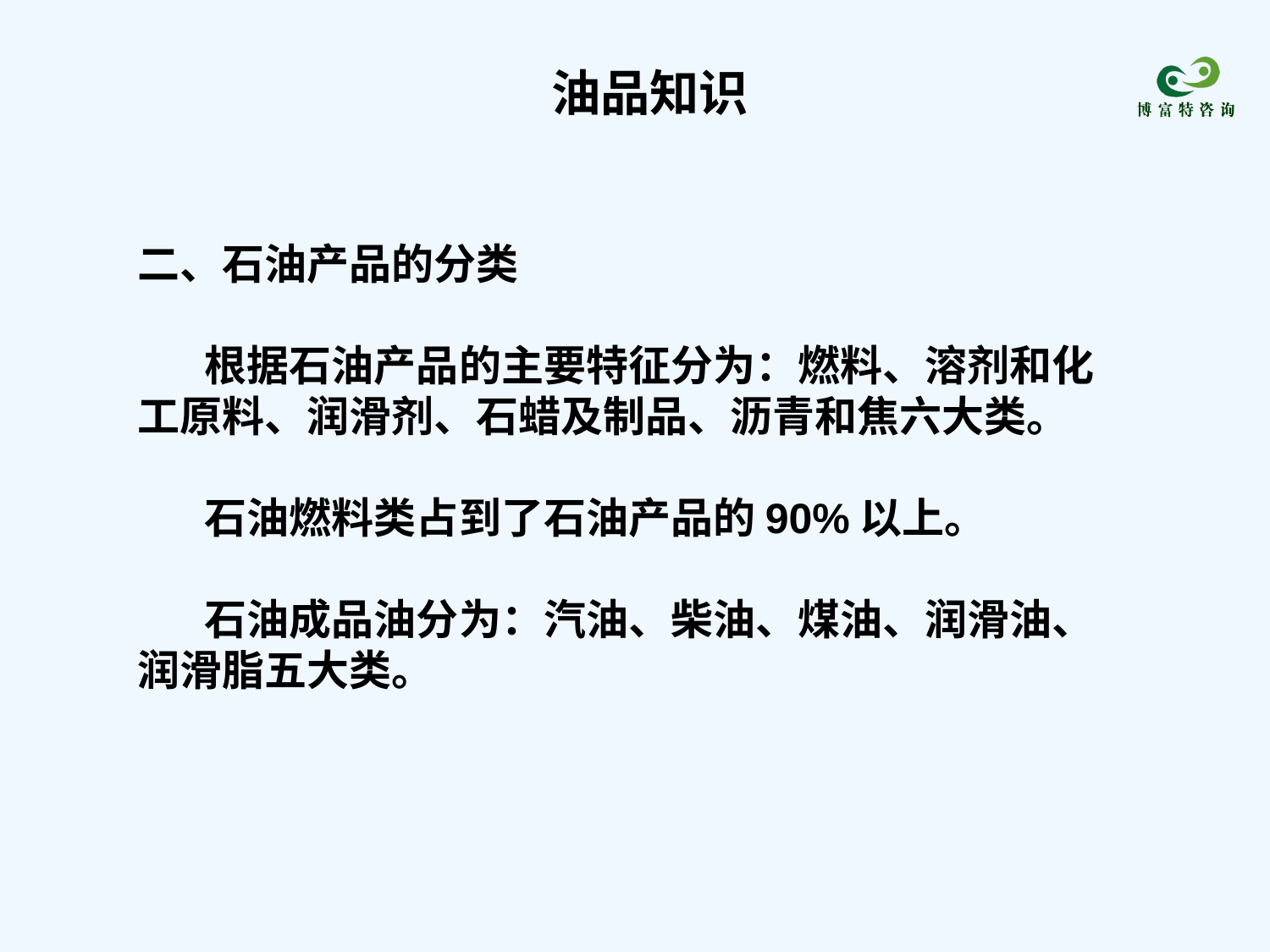

油品知识
二、石油产品的分类

      根据石油产品的主要特征分为：燃料、溶剂和化工原料、润滑剂、石蜡及制品、沥青和焦六大类。

      石油燃料类占到了石油产品的90%以上。

      石油成品油分为：汽油、柴油、煤油、润滑油、润滑脂五大类。
6